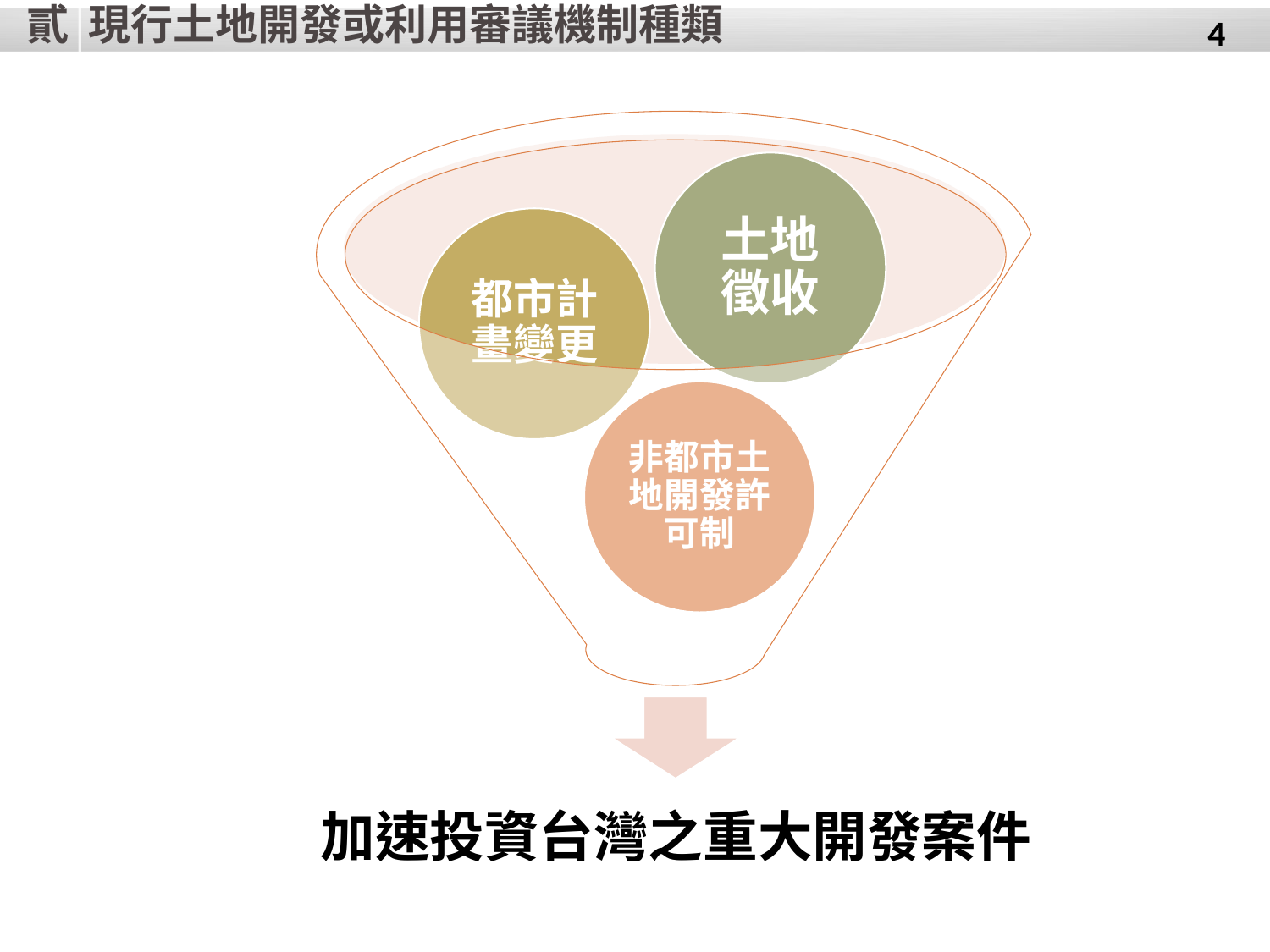

貳
現行土地開發或利用審議機制種類
4
加速投資台灣之重大開發案件
非都市土地開發許可制
都市計畫變更
土地 徵收